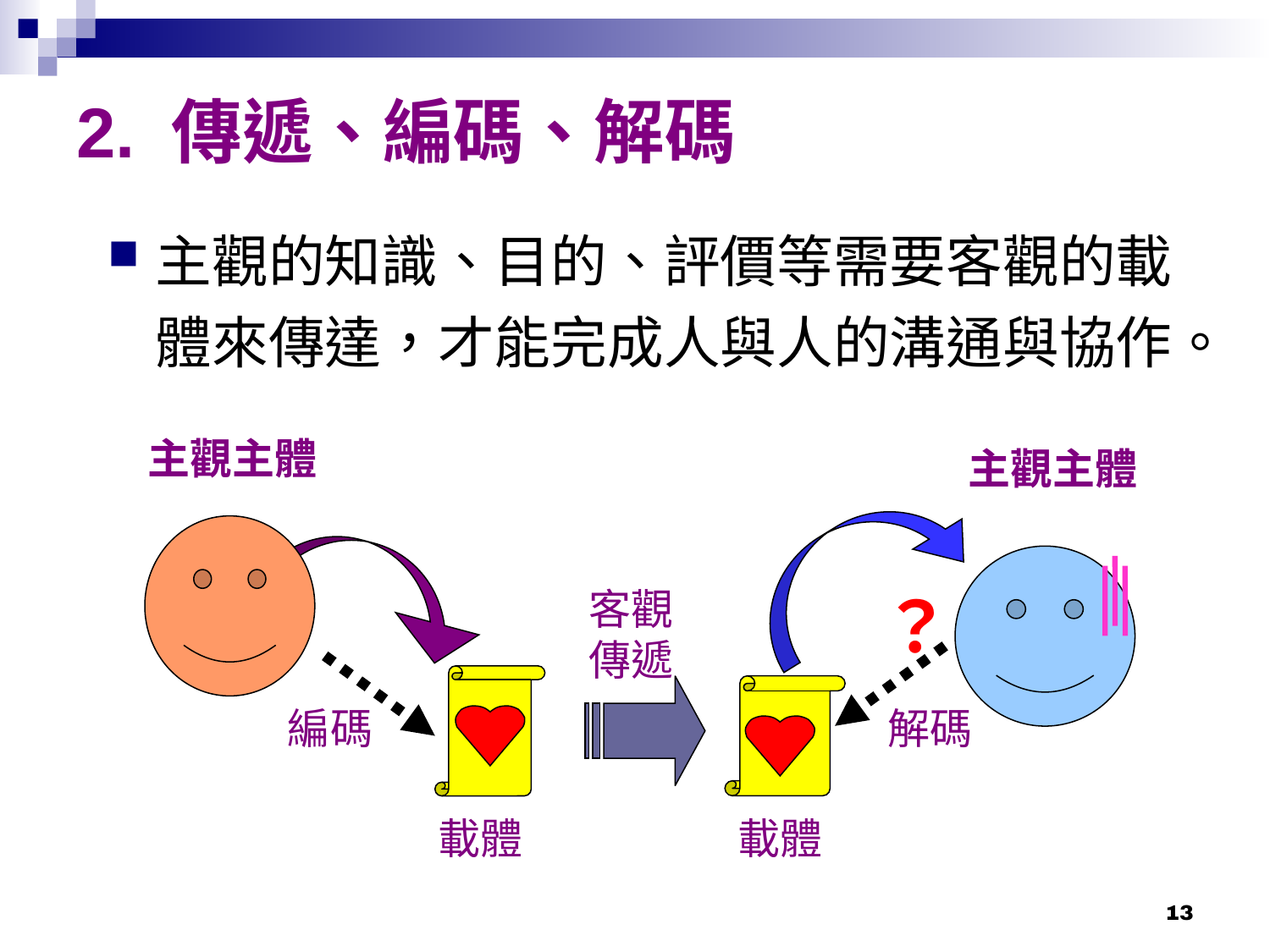

# 2. 傳遞、編碼、解碼
主觀的知識、目的、評價等需要客觀的載體來傳達，才能完成人與人的溝通與協作。
主觀主體
主觀主體

客觀
傳遞
？

編碼
解碼

載體
載體
13